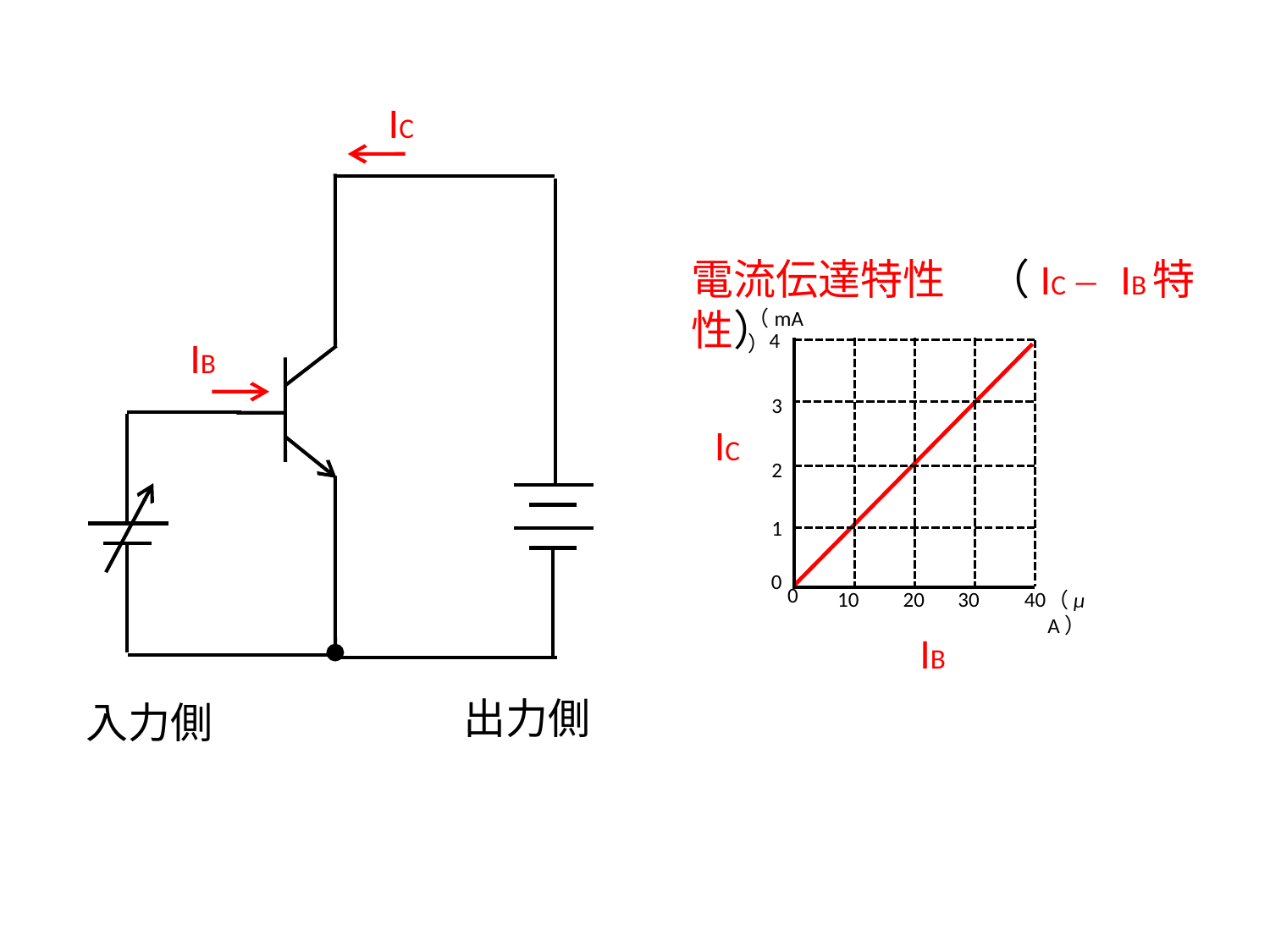

IC

電流伝達特性　（IC－ IB特性）
（mA）
4
IB

3

IC

2

1
0
0
10
20
30
40
（μA）
IB
出力側
入力側